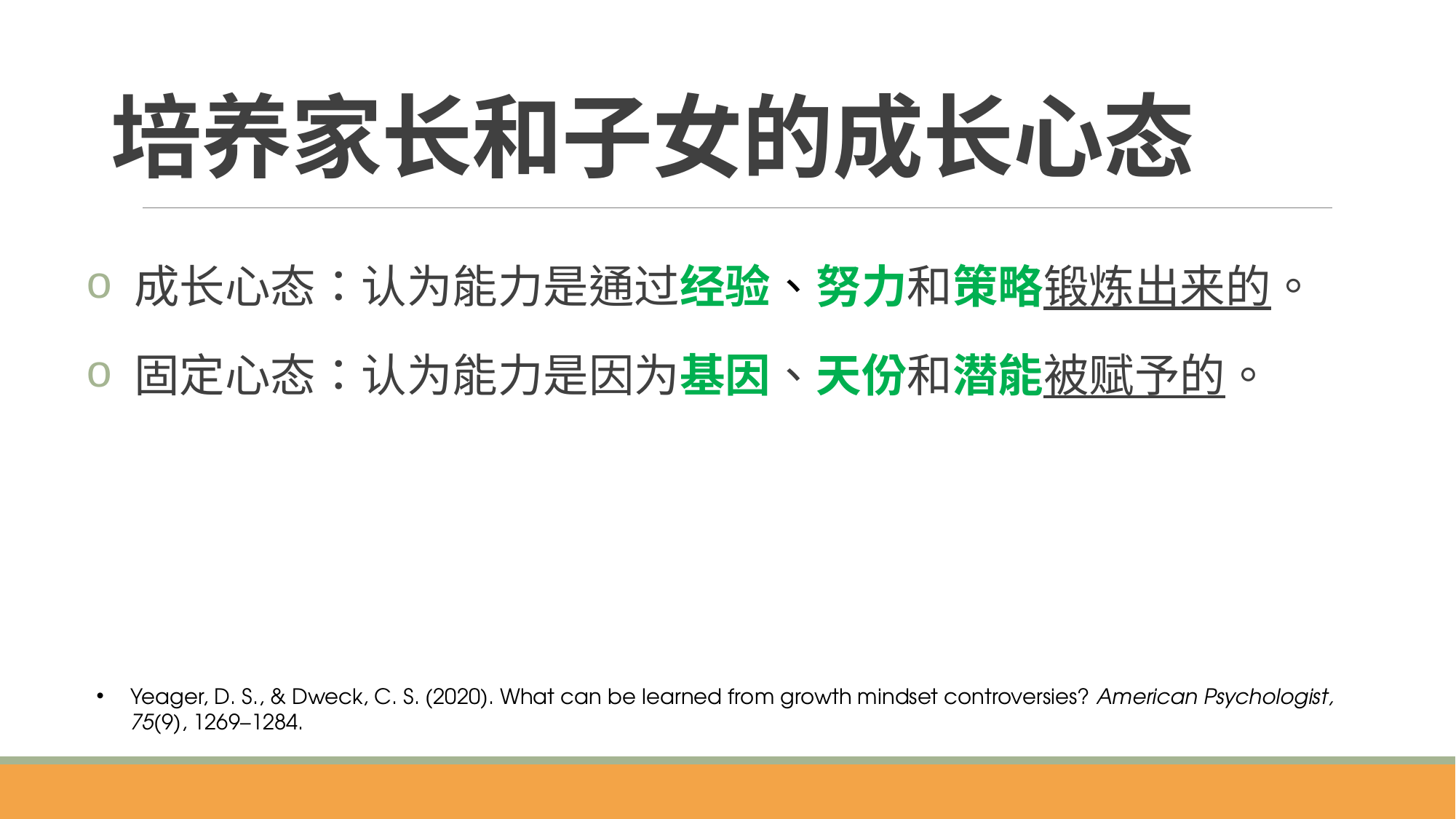

# 培养家长和子女的成长心态
 成长心态：认为能力是通过经验、努力和策略锻炼出来的。
 固定心态：认为能力是因为基因、天份和潜能被赋予的。
Yeager, D. S., & Dweck, C. S. (2020). What can be learned from growth mindset controversies? American Psychologist, 75(9), 1269–1284.